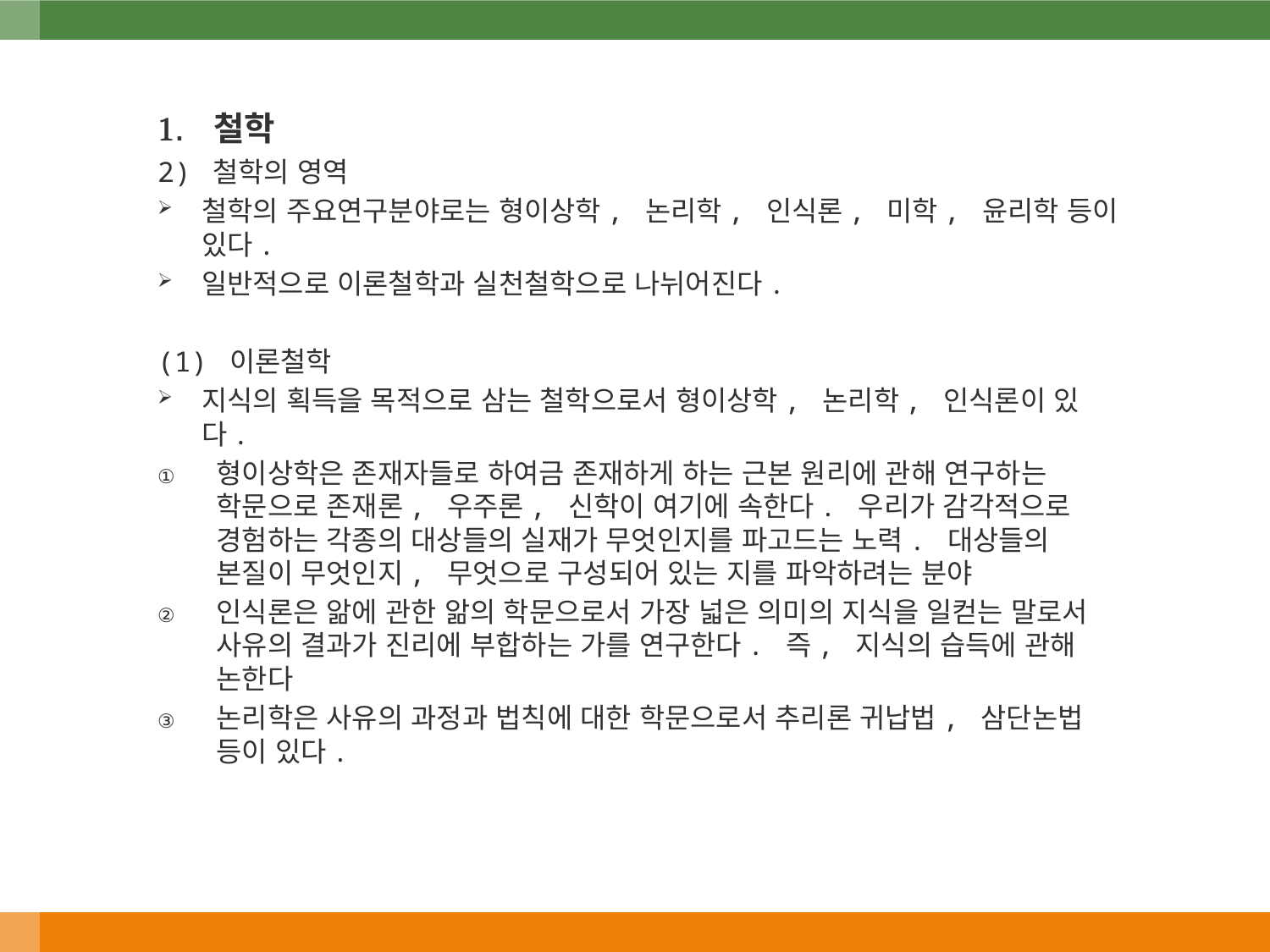

1.  철학
2) 철학의 영역
철학의 주요연구분야로는 형이상학, 논리학, 인식론, 미학, 윤리학 등이 있다.
일반적으로 이론철학과 실천철학으로 나뉘어진다.

(1) 이론철학
지식의 획득을 목적으로 삼는 철학으로서 형이상학, 논리학, 인식론이 있다.
형이상학은 존재자들로 하여금 존재하게 하는 근본 원리에 관해 연구하는 학문으로 존재론, 우주론, 신학이 여기에 속한다. 우리가 감각적으로 경험하는 각종의 대상들의 실재가 무엇인지를 파고드는 노력. 대상들의 본질이 무엇인지, 무엇으로 구성되어 있는 지를 파악하려는 분야
인식론은 앎에 관한 앎의 학문으로서 가장 넓은 의미의 지식을 일컫는 말로서 사유의 결과가 진리에 부합하는 가를 연구한다. 즉, 지식의 습득에 관해 논한다
논리학은 사유의 과정과 법칙에 대한 학문으로서 추리론 귀납법, 삼단논법 등이 있다.